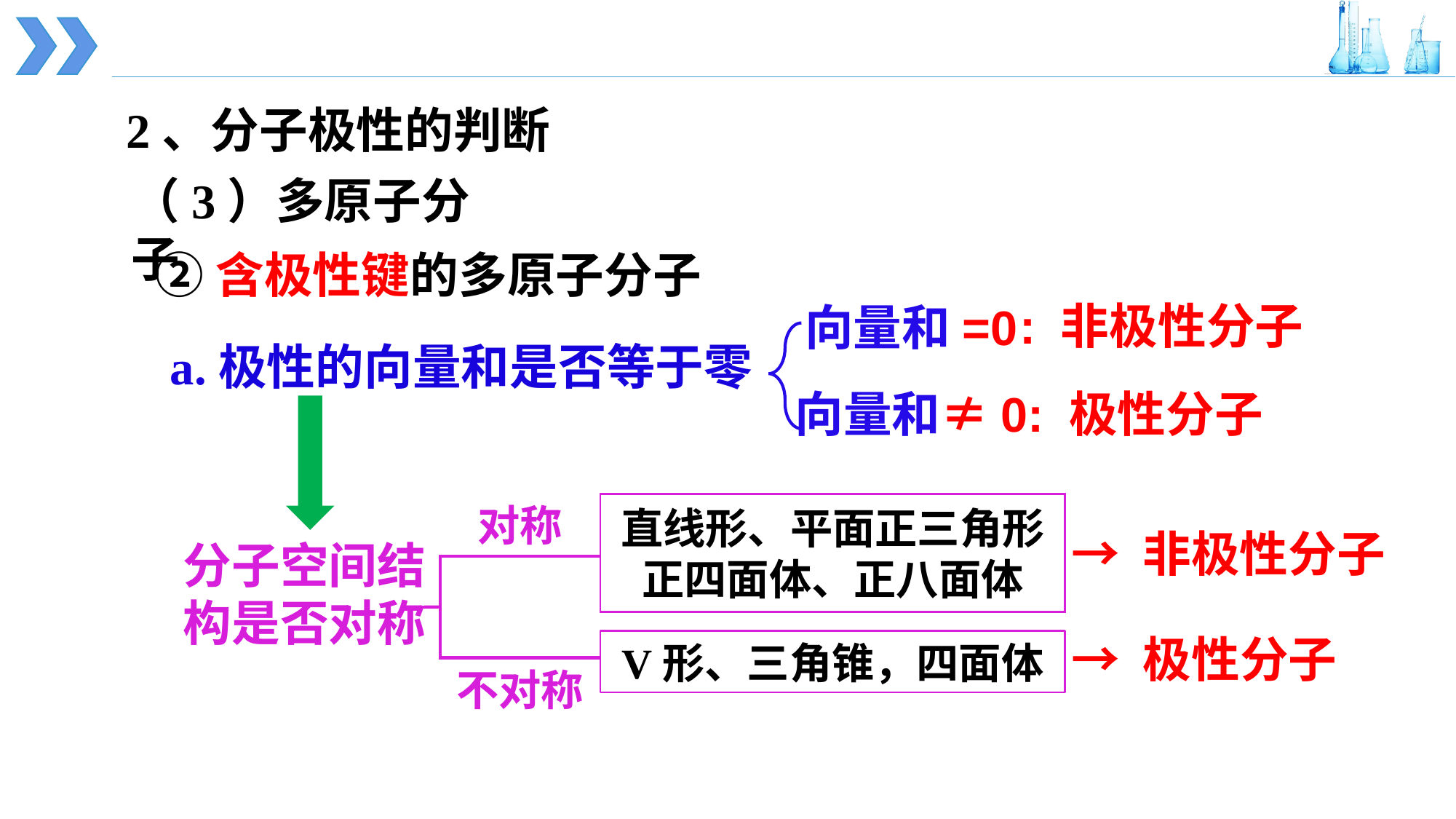

2、分子极性的判断
（3）多原子分子
②含极性键的多原子分子
: 非极性分子
向量和=0

a.极性的向量和是否等于零
向量和≠0
: 极性分子

对称
直线形、平面正三角形
正四面体、正八面体
→ 非极性分子
分子空间结构是否对称

→ 极性分子
V形、三角锥，四面体
不对称